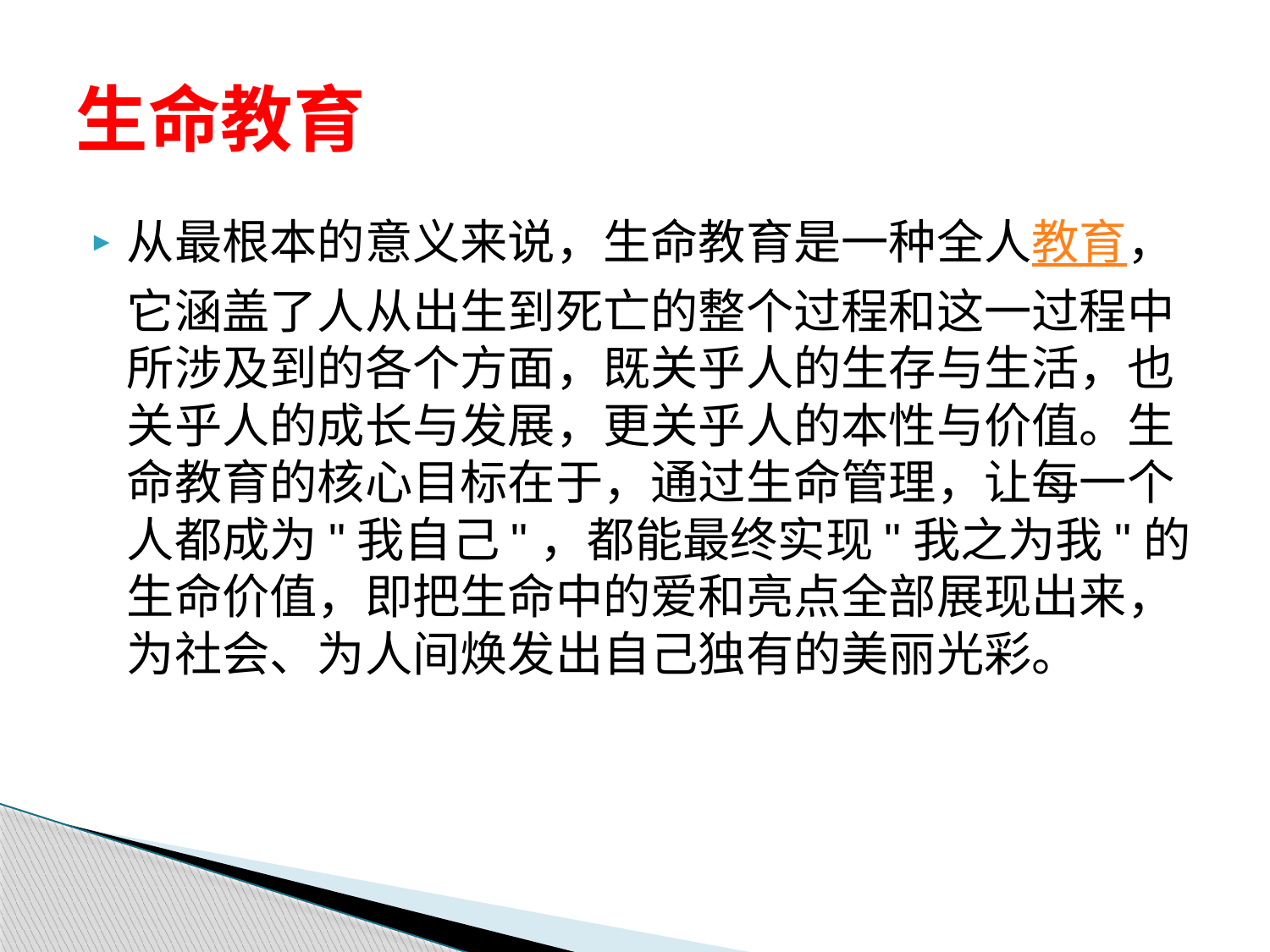

# 生命教育
从最根本的意义来说，生命教育是一种全人教育，它涵盖了人从出生到死亡的整个过程和这一过程中所涉及到的各个方面，既关乎人的生存与生活，也关乎人的成长与发展，更关乎人的本性与价值。生命教育的核心目标在于，通过生命管理，让每一个人都成为"我自己"，都能最终实现"我之为我"的生命价值，即把生命中的爱和亮点全部展现出来，为社会、为人间焕发出自己独有的美丽光彩。